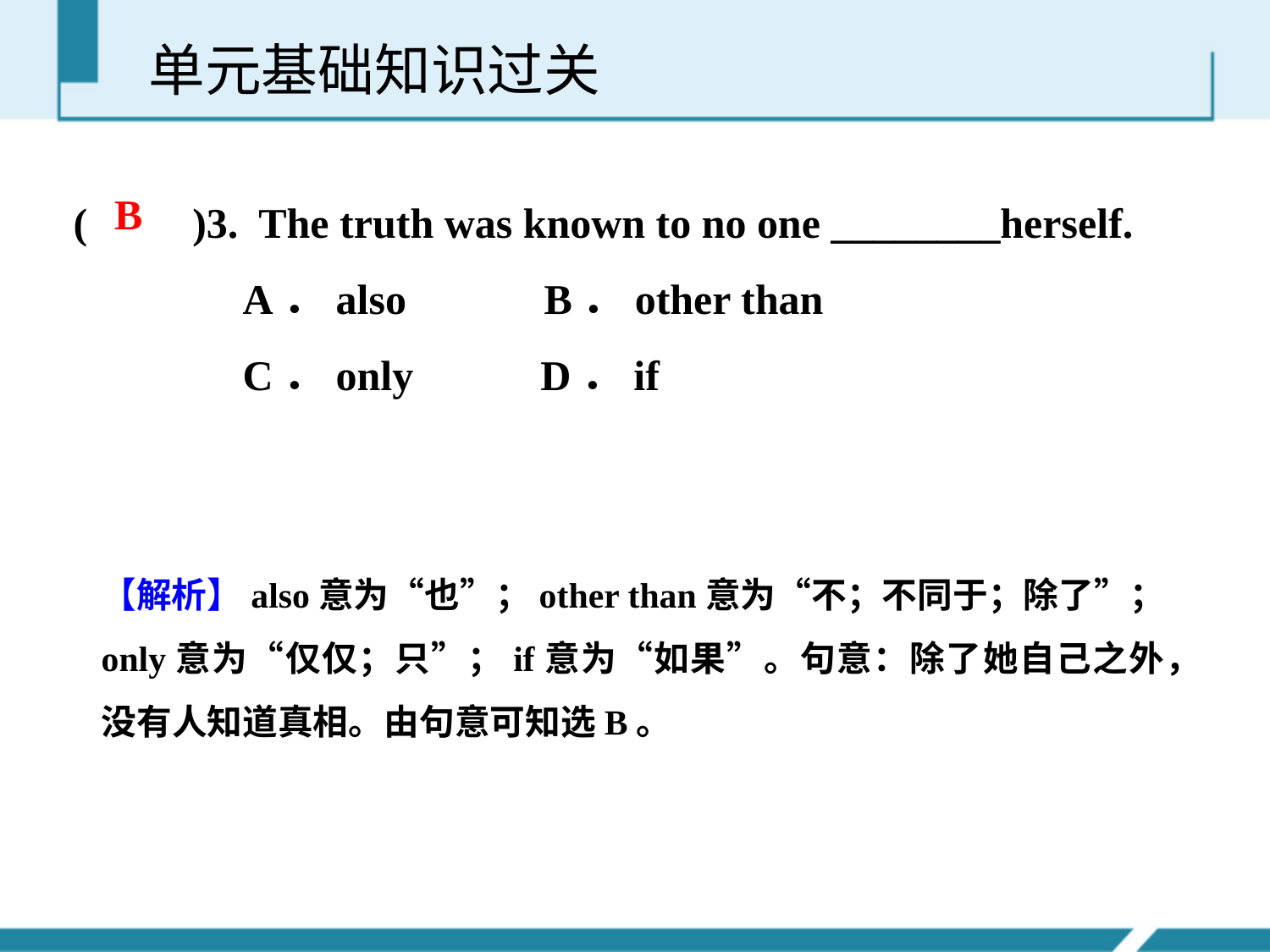

单元基础知识过关
(　　)3.  The truth was known to no one ________herself.
                A．also             B．other than
                C．only            D．if
B
【解析】also意为“也”；other than意为“不；不同于；除了”；only意为“仅仅；只”；if意为“如果”。句意：除了她自己之外，没有人知道真相。由句意可知选B。